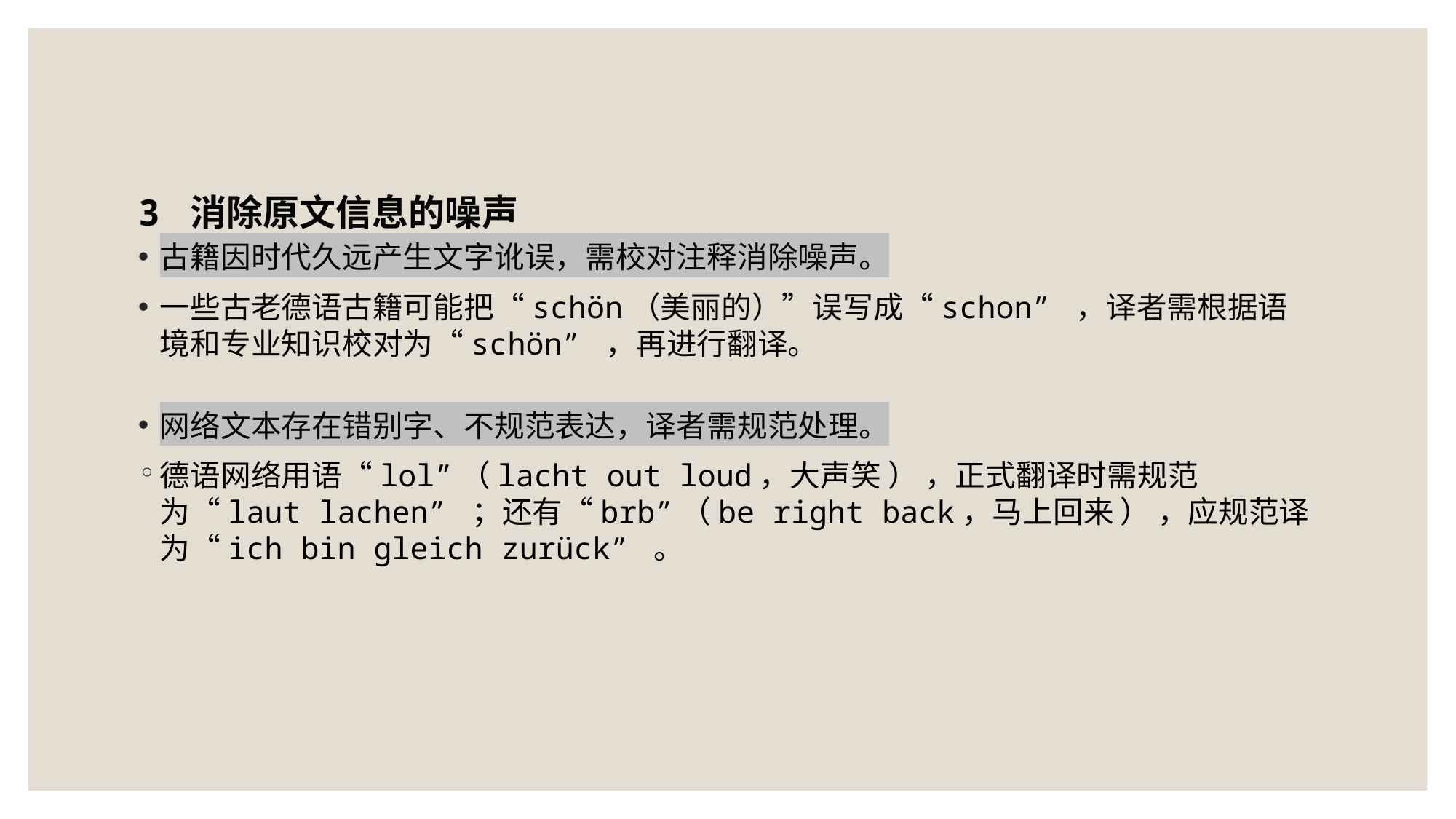

3 消除原文信息的噪声
古籍因时代久远产生文字讹误，需校对注释消除噪声。
一些古老德语古籍可能把“schön（美丽的）”误写成“schon” ，译者需根据语境和专业知识校对为“schön” ，再进行翻译。

网络文本存在错别字、不规范表达，译者需规范处理。
德语网络用语“lol”（lacht out loud，大声笑 ） ，正式翻译时需规范为“laut lachen” ；还有“brb”（be right back，马上回来 ） ，应规范译为“ich bin gleich zurück” 。